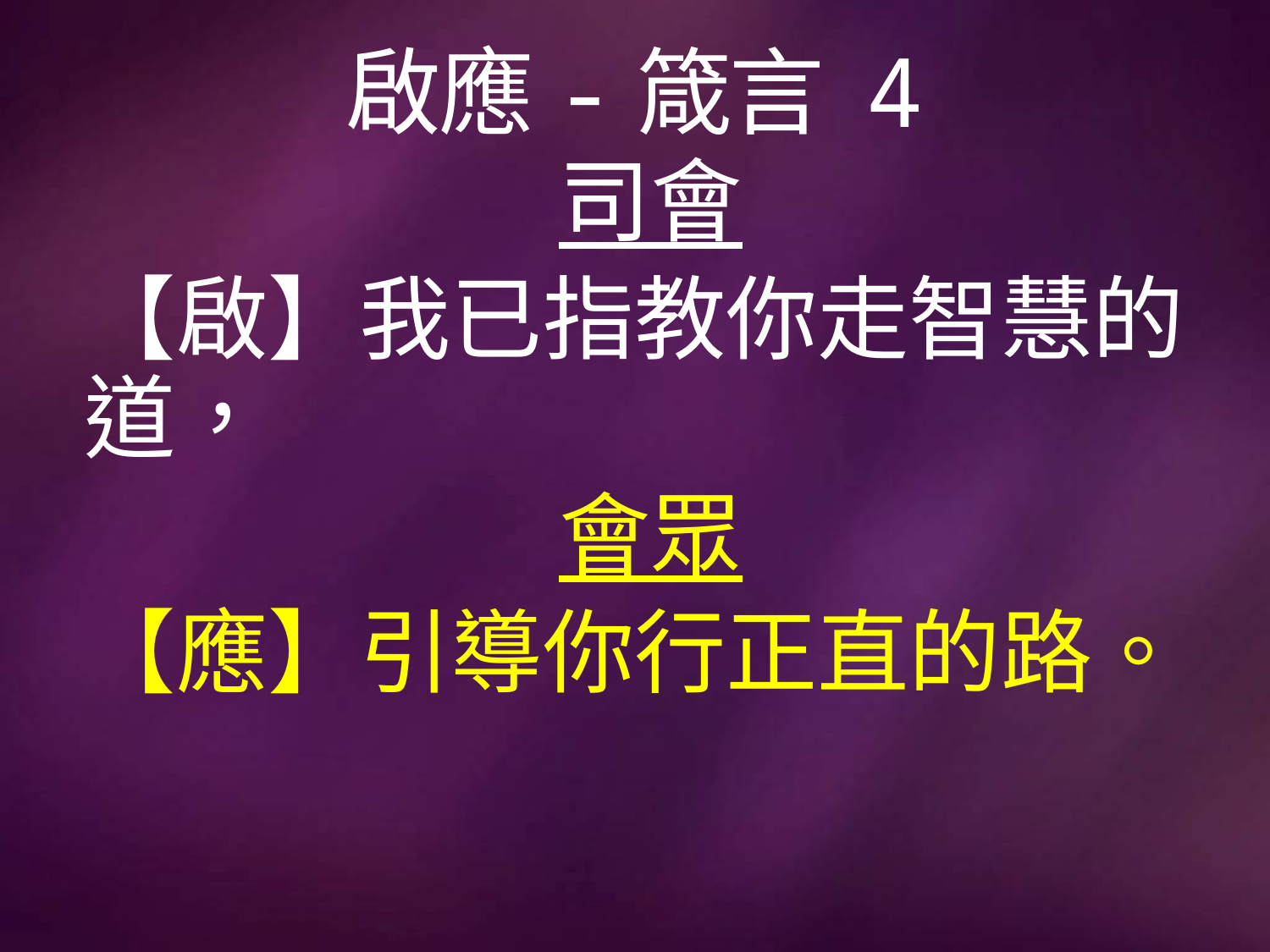

# 啟應-箴言 4
司會
【啟】我已指教你走智慧的道，
會眾
【應】引導你行正直的路。